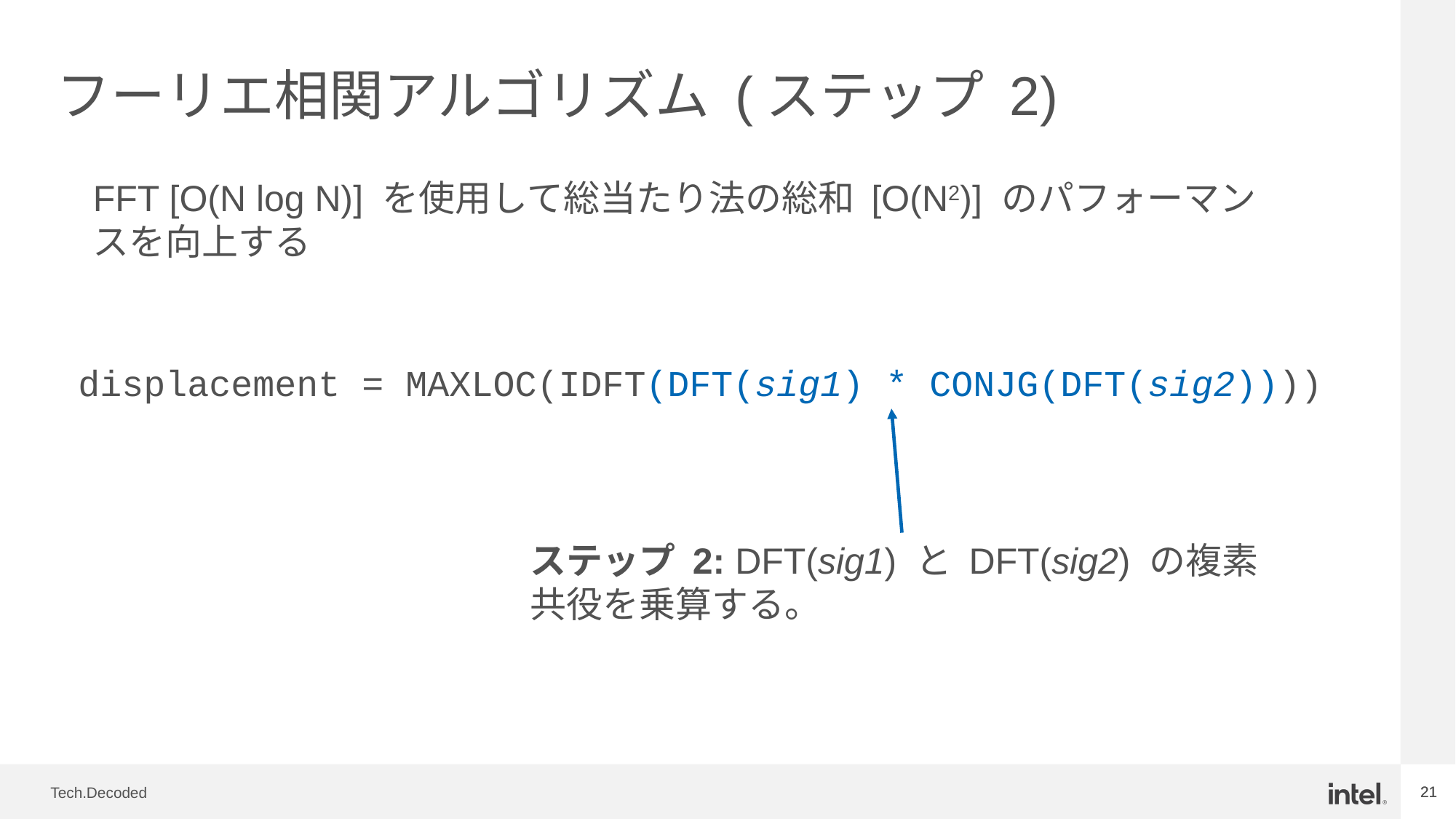

# フーリエ相関アルゴリズム (ステップ 2)
FFT [O(N log N)] を使用して総当たり法の総和 [O(N2)] のパフォーマンスを向上する
displacement = MAXLOC(IDFT(DFT(sig1) * CONJG(DFT(sig2))))
ステップ 2: DFT(sig1) と DFT(sig2) の複素共役を乗算する。